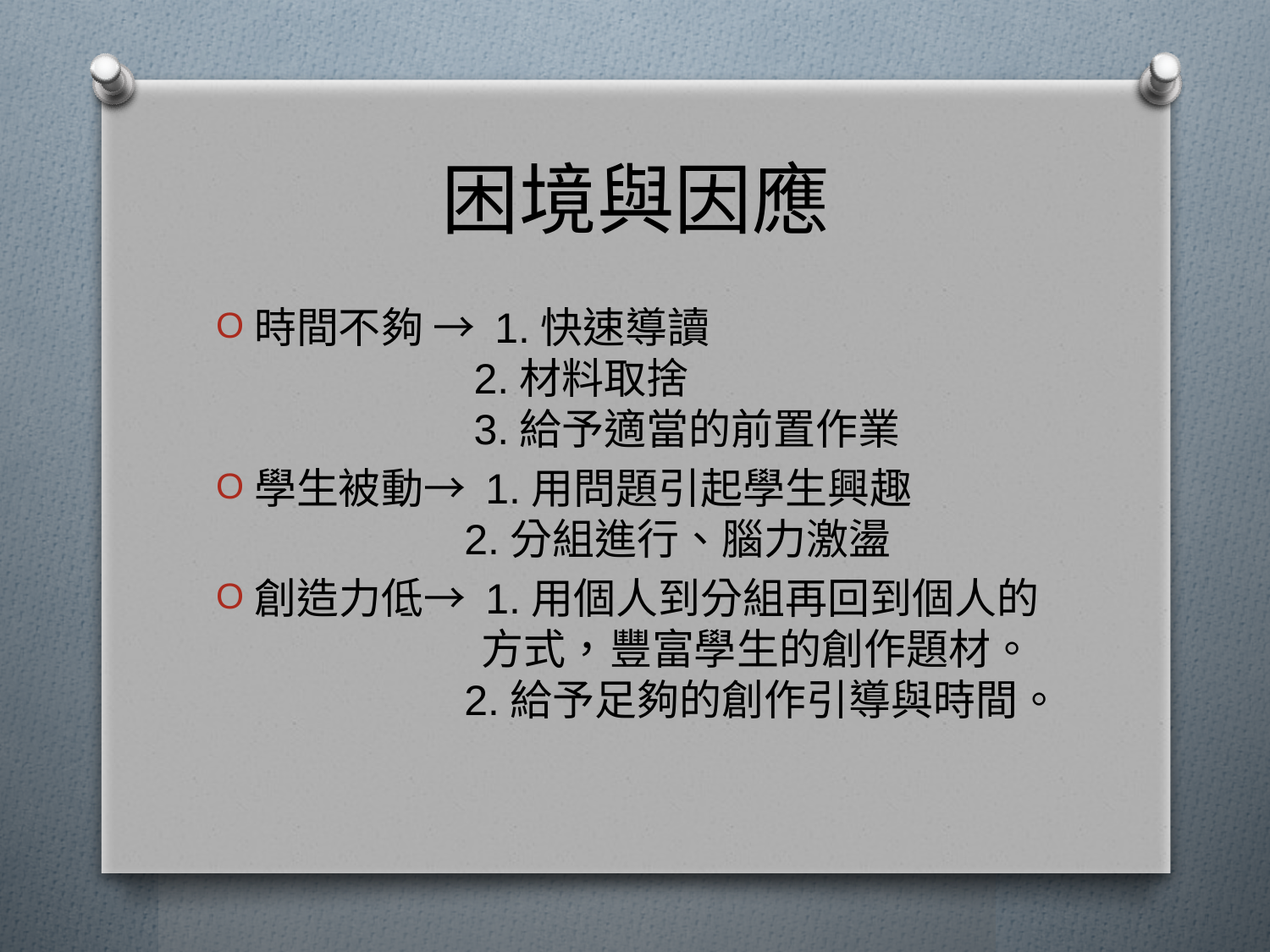

# 困境與因應
時間不夠 → 1.快速導讀
                      2.材料取捨
                      3.給予適當的前置作業
學生被動→ 1.用問題引起學生興趣
                     2.分組進行、腦力激盪
創造力低→ 1.用個人到分組再回到個人的
                        方式，豐富學生的創作題材。
                     2.給予足夠的創作引導與時間。